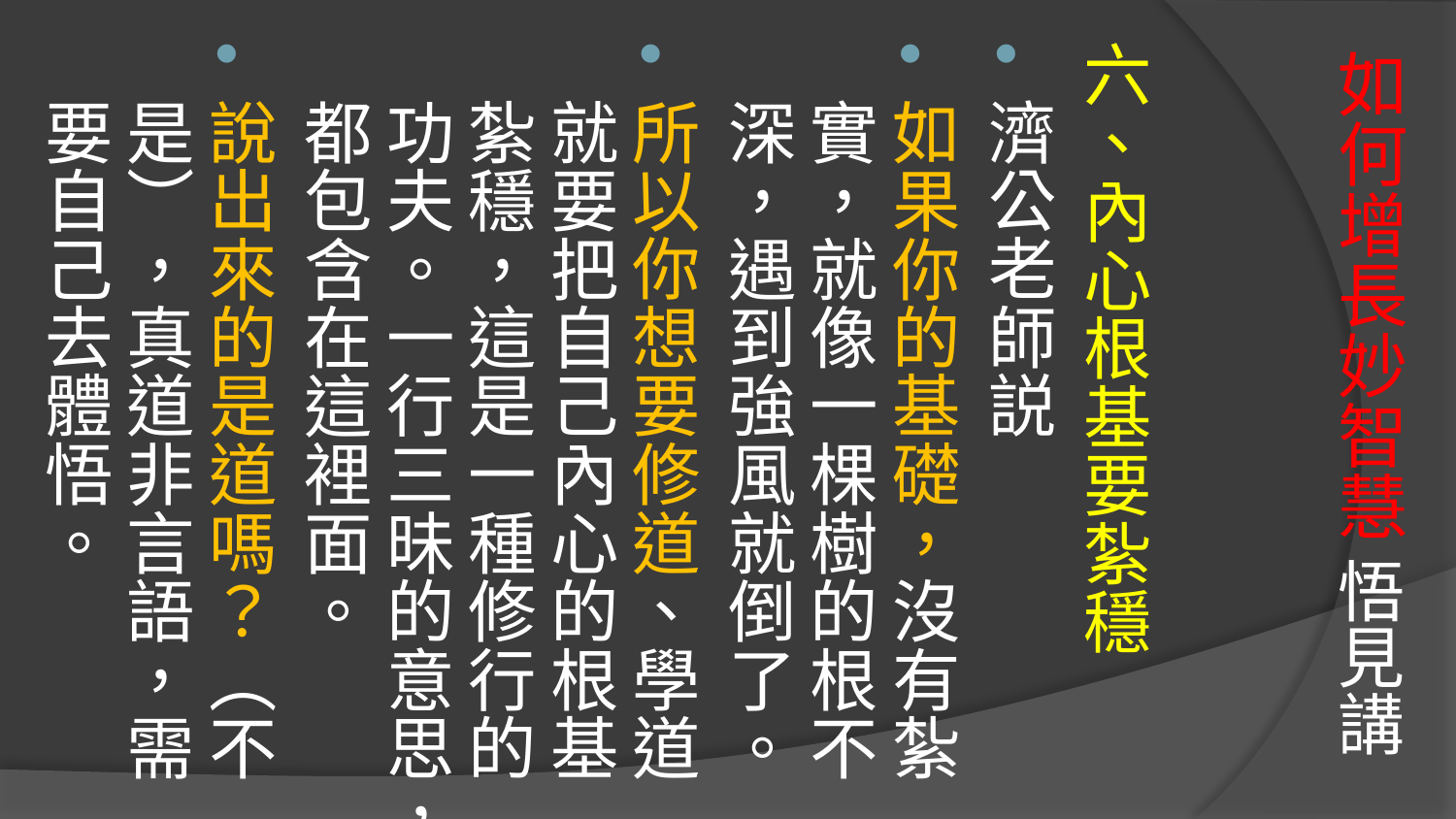

# 如何增長妙智慧 悟見講
六、內心根基要紮穩
濟公老師説
如果你的基礎，沒有紮實，就像一棵樹的根不深，遇到強風就倒了。
所以你想要修道、學道就要把自己內心的根基紮穩，這是一種修行的功夫。一行三昧的意思，都包含在這裡面。
說出來的是道嗎？（不是），真道非言語，需要自己去體悟。